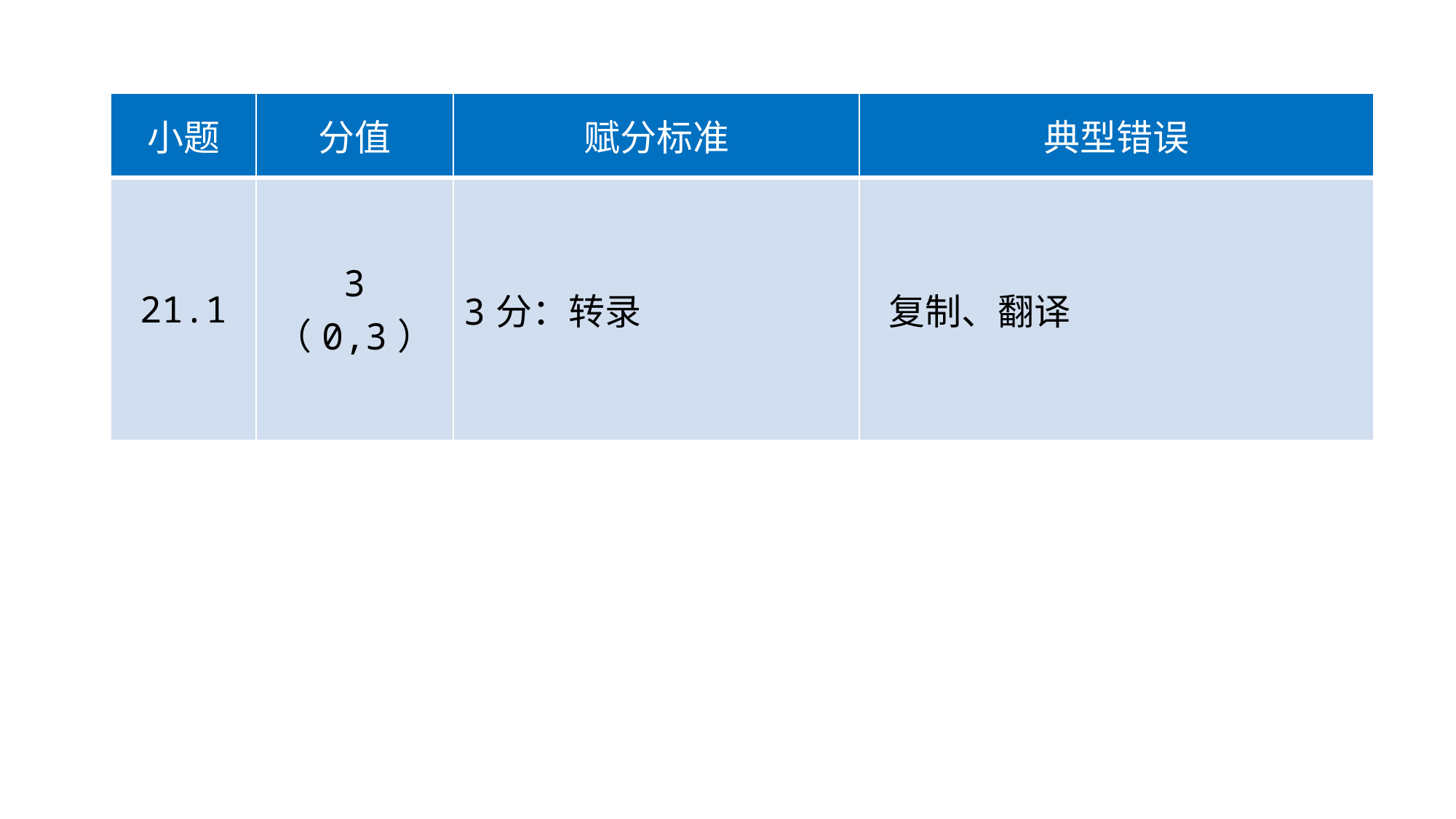

| 小题 | 分值 | 赋分标准 | 典型错误 |
| --- | --- | --- | --- |
| 21.1 | 3 （0,3） | 3分：转录 | 复制、翻译 |